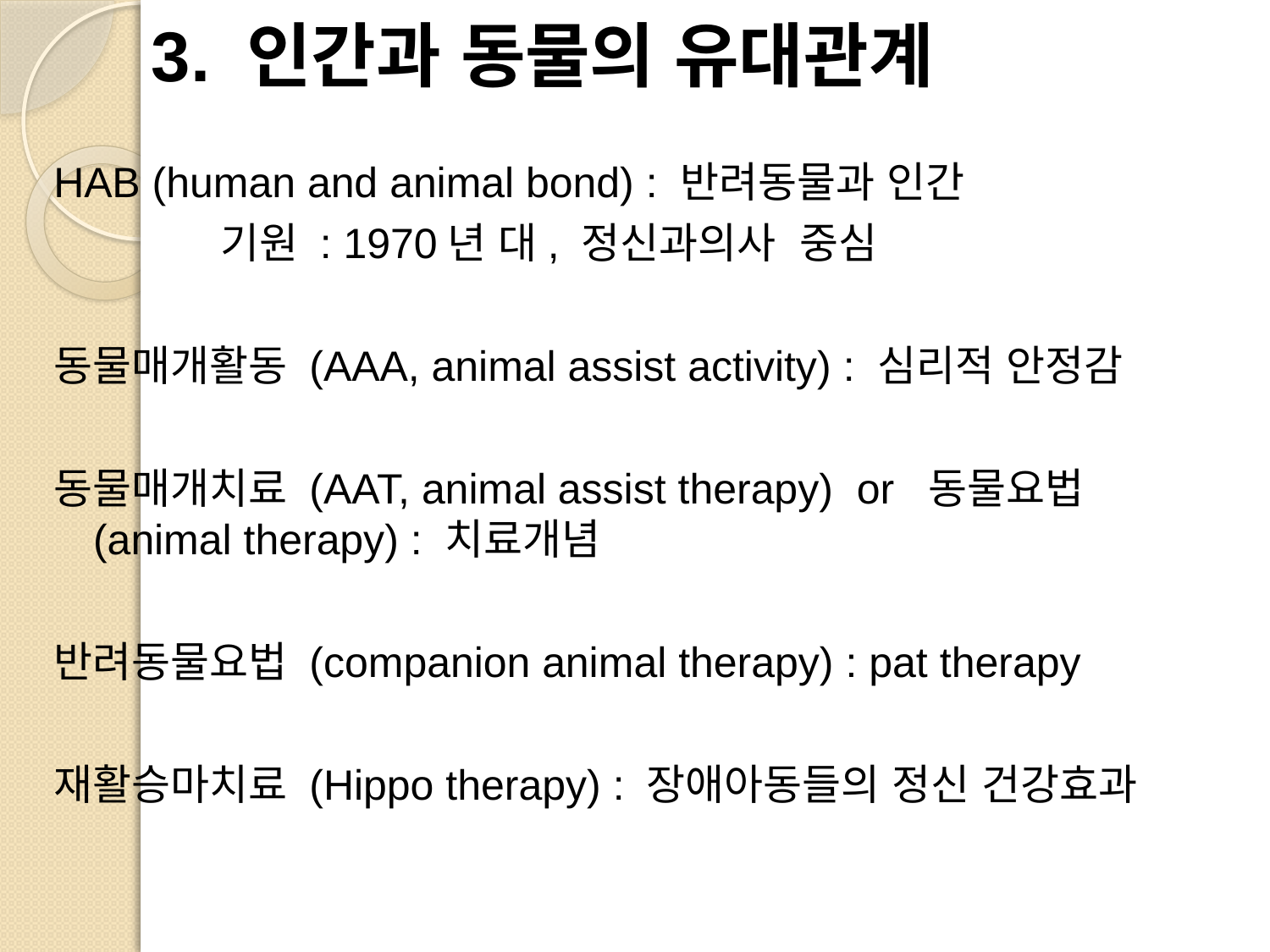

# 3. 인간과 동물의 유대관계
HAB (human and animal bond) : 반려동물과 인간
		기원 : 1970년 대, 정신과의사  중심

동물매개활동 (AAA, animal assist activity) : 심리적 안정감

동물매개치료 (AAT, animal assist therapy)  or  동물요법         (animal therapy) : 치료개념

반려동물요법 (companion animal therapy) : pat therapy

재활승마치료 (Hippo therapy) : 장애아동들의 정신 건강효과